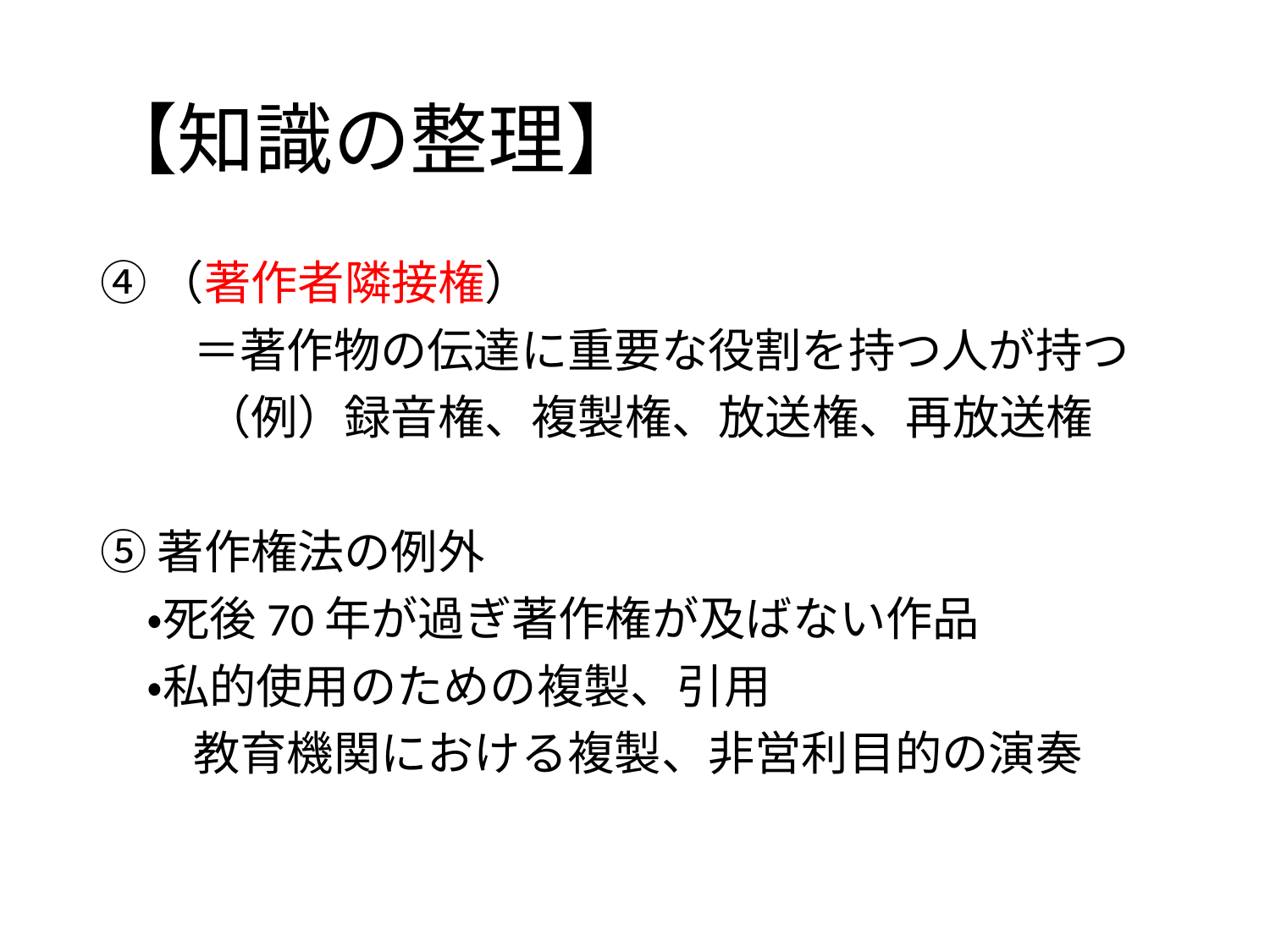

# 【知識の整理】
④（著作者隣接権）
　　＝著作物の伝達に重要な役割を持つ人が持つ
　　 （例）録音権、複製権、放送権、再放送権

⑤著作権法の例外
　・死後70年が過ぎ著作権が及ばない作品
　・私的使用のための複製、引用
　　教育機関における複製、非営利目的の演奏